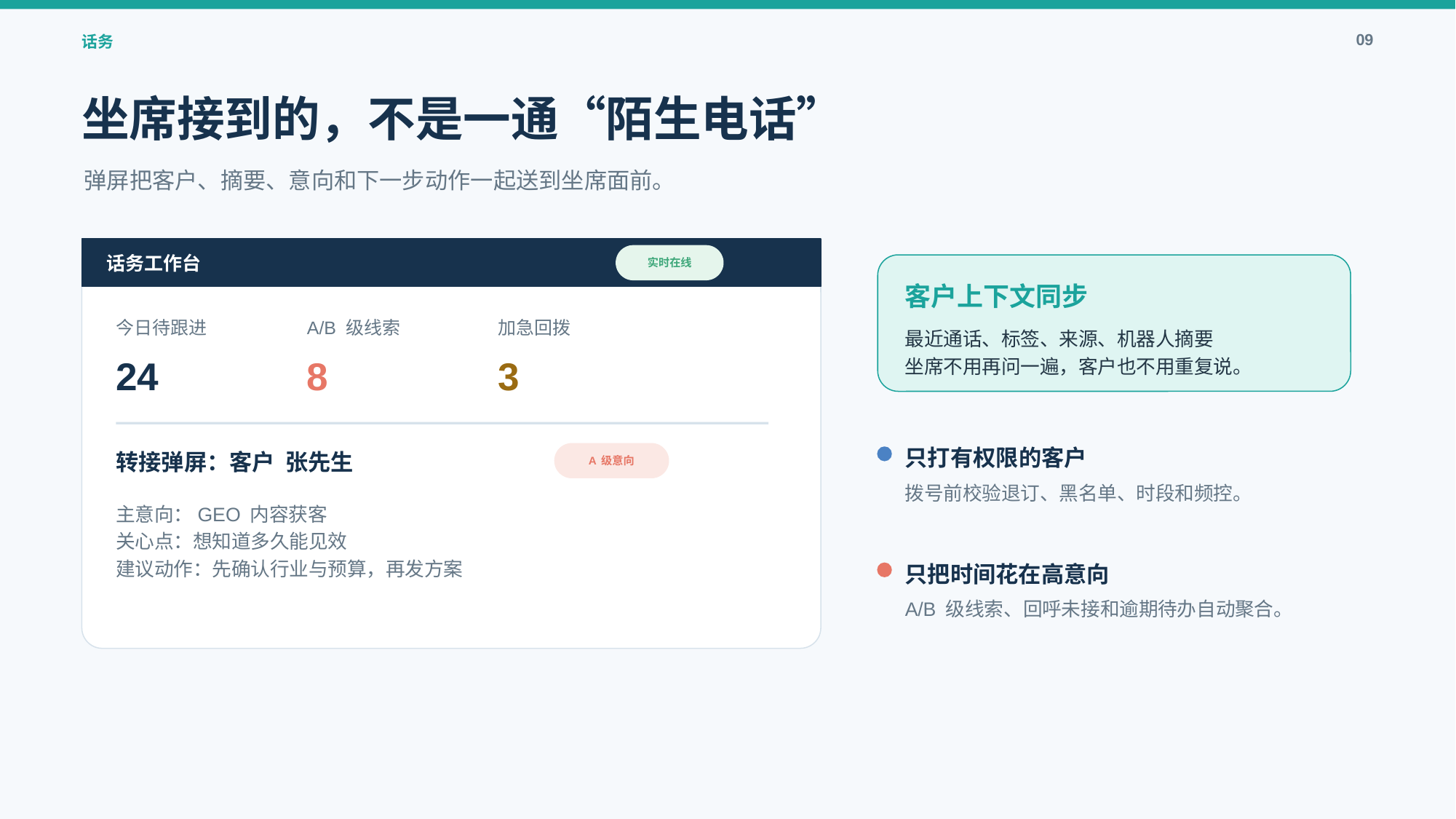

09
话务
坐席接到的，不是一通“陌生电话”
弹屏把客户、摘要、意向和下一步动作一起送到坐席面前。

实时在线
话务工作台

客户上下文同步
今日待跟进
A/B 级线索
加急回拨
最近通话、标签、来源、机器人摘要
坐席不用再问一遍，客户也不用重复说。
24
8
3

A 级意向
只打有权限的客户

转接弹屏：客户  张先生
拨号前校验退订、黑名单、时段和频控。
主意向：GEO 内容获客
关心点：想知道多久能见效
建议动作：先确认行业与预算，再发方案
只把时间花在高意向

A/B 级线索、回呼未接和逾期待办自动聚合。